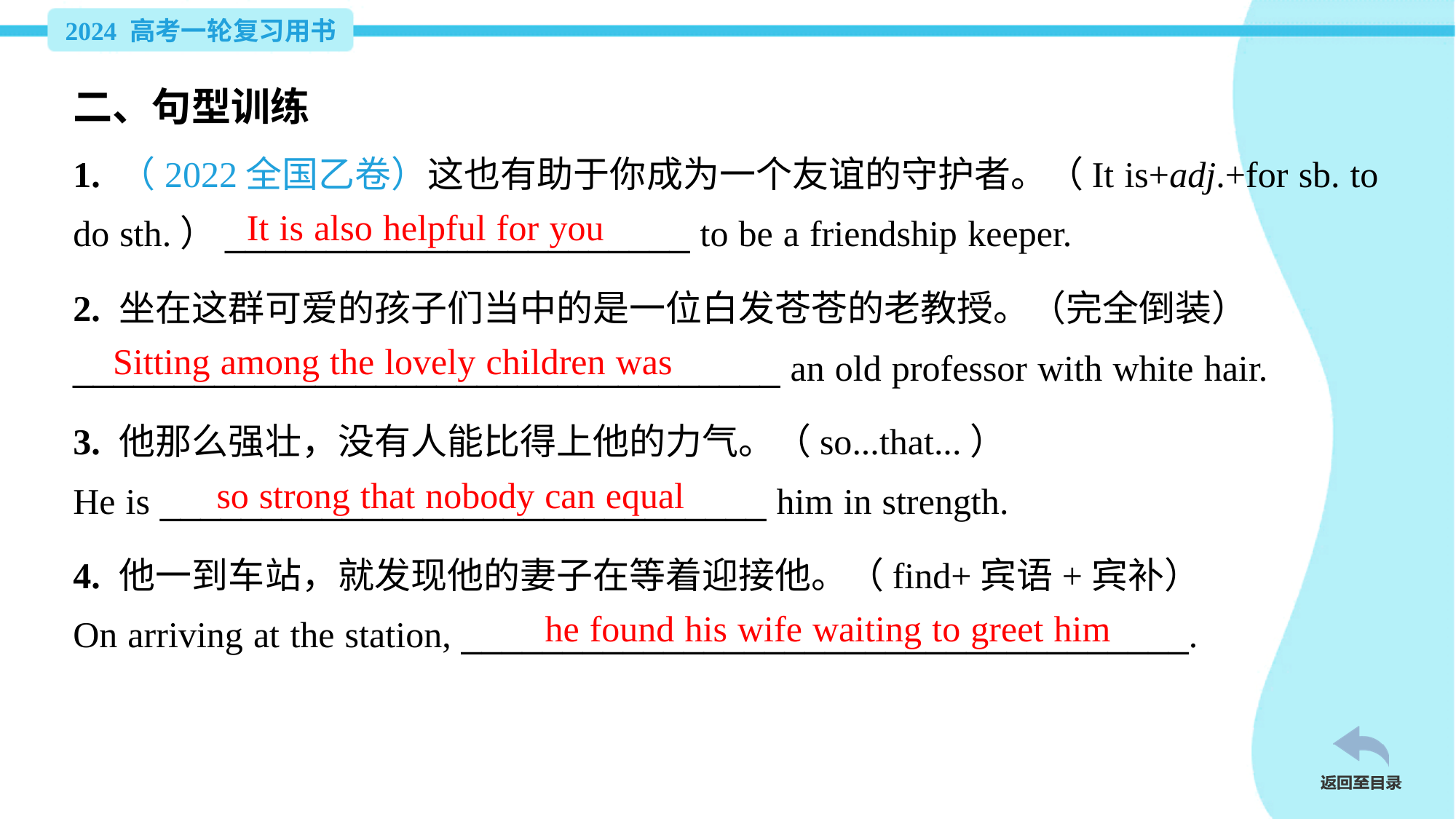

二、句型训练
1. （2022全国乙卷）这也有助于你成为一个友谊的守护者。（It is+adj.+for sb. to
do sth.）_______________________ to be a friendship keeper.
It is also helpful for you
2. 坐在这群可爱的孩子们当中的是一位白发苍苍的老教授。（完全倒装）
___________________________________ an old professor with white hair.
Sitting among the lovely children was
3. 他那么强壮，没有人能比得上他的力气。（so...that...）
He is ______________________________ him in strength.
so strong that nobody can equal
4. 他一到车站，就发现他的妻子在等着迎接他。（find+宾语+宾补）
On arriving at the station, ____________________________________.
he found his wife waiting to greet him